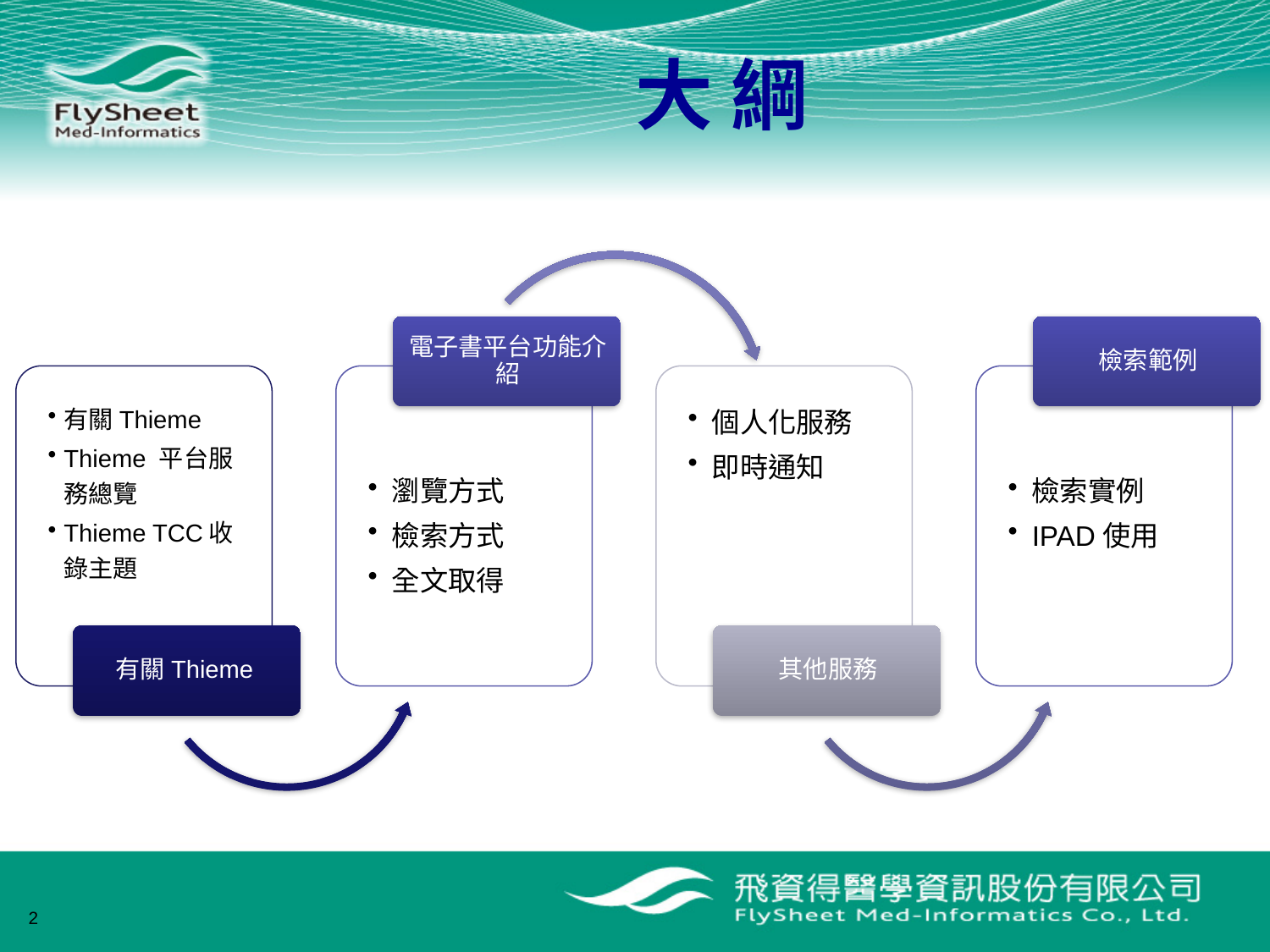

# 大 綱
有關Thieme
Thieme 平台服務總覽
Thieme TCC收錄主題
有關Thieme
瀏覽方式
檢索方式
全文取得
電子書平台功能介紹
個人化服務
即時通知
其他服務
檢索實例
IPAD使用

檢索範例
2